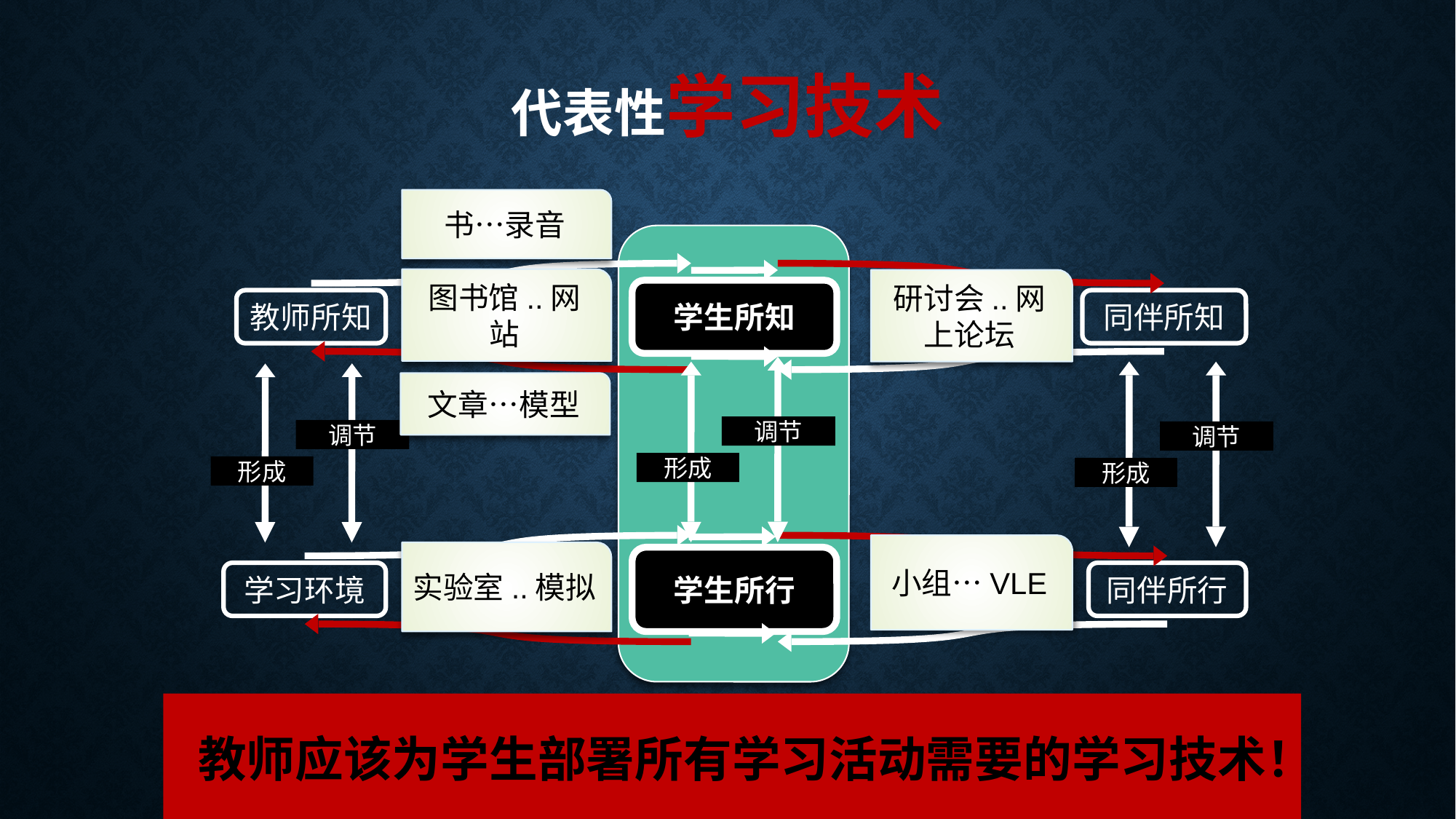

代表性学习技术
书…录音
学生所知
教师所知
同伴所知

调节
调节
调节
形成
形成
形成
学生所行
同伴所行
学习环境
图书馆..网站
研讨会..网上论坛
文章…模型
小组…VLE
实验室..模拟
教师应该为学生部署所有学习活动需要的学习技术！